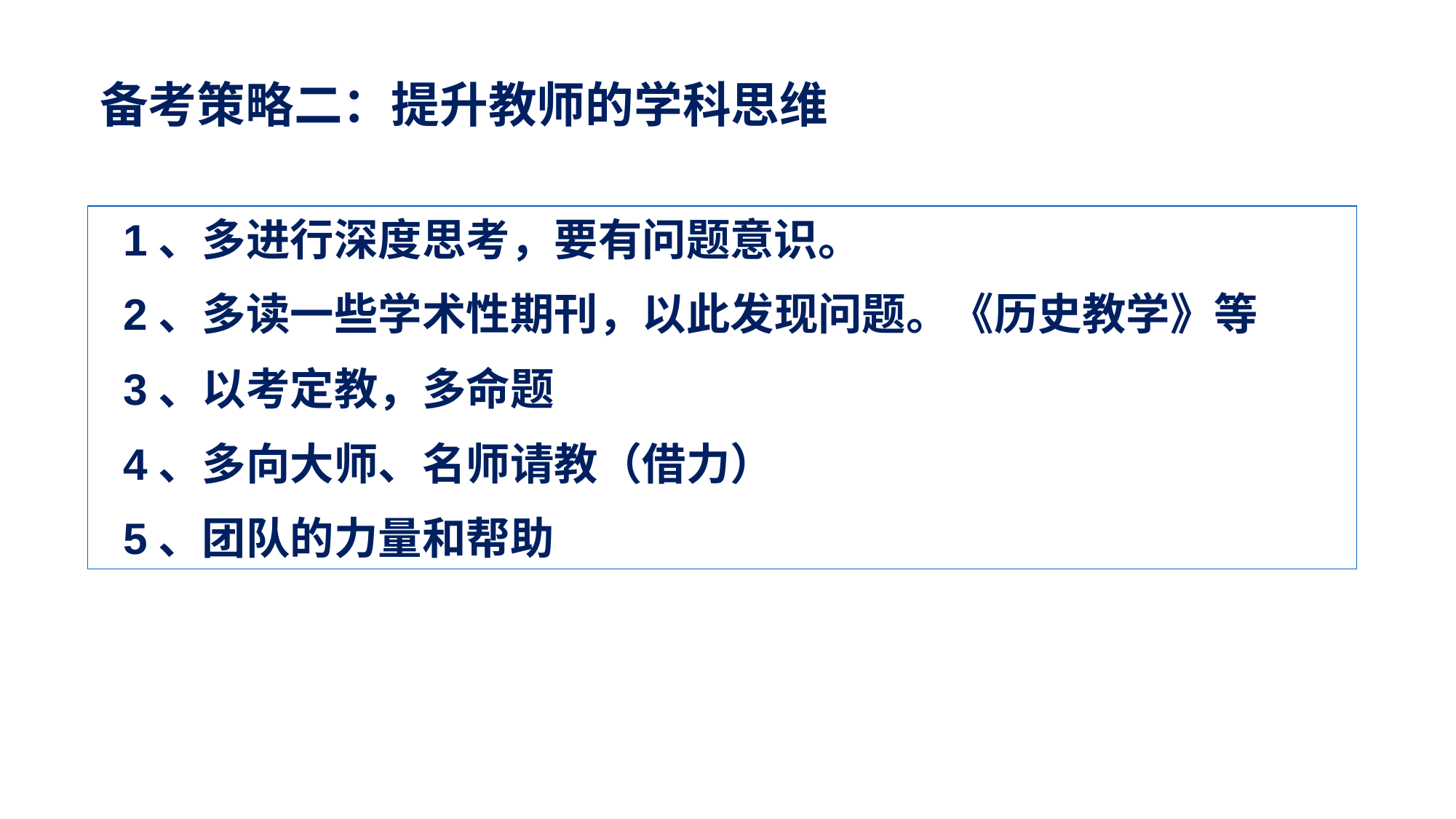

备考策略二：提升教师的学科思维
  1、多进行深度思考，要有问题意识。
  2、多读一些学术性期刊，以此发现问题。《历史教学》等
  3、以考定教，多命题
  4、多向大师、名师请教（借力）
  5、团队的力量和帮助